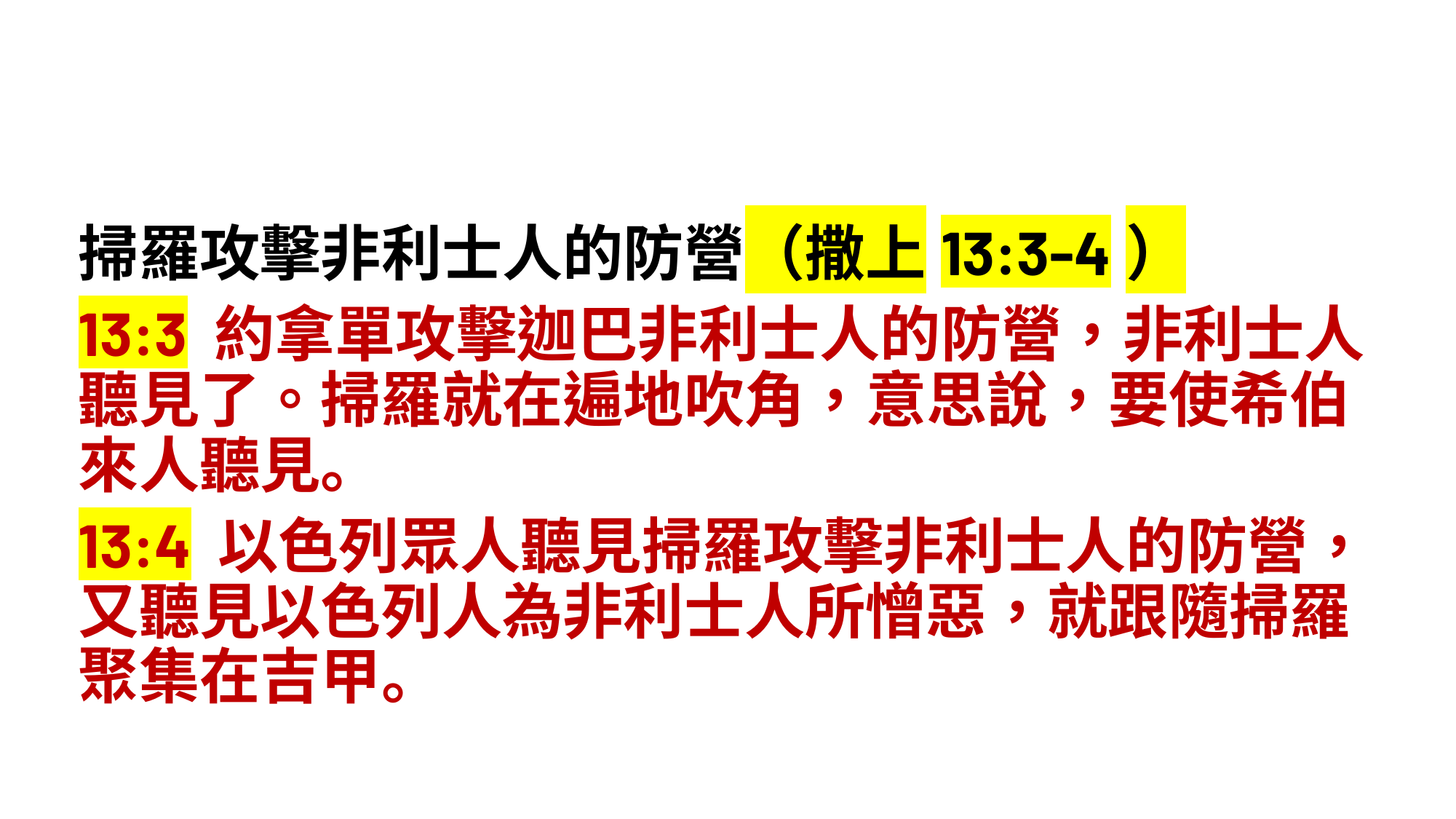

掃羅攻擊非利士人的防營（撒上13:3-4）
13:3 約拿單攻擊迦巴非利士人的防營，非利士人聽見了。掃羅就在遍地吹角，意思說，要使希伯來人聽見。
13:4 以色列眾人聽見掃羅攻擊非利士人的防營，又聽見以色列人為非利士人所憎惡，就跟隨掃羅聚集在吉甲。